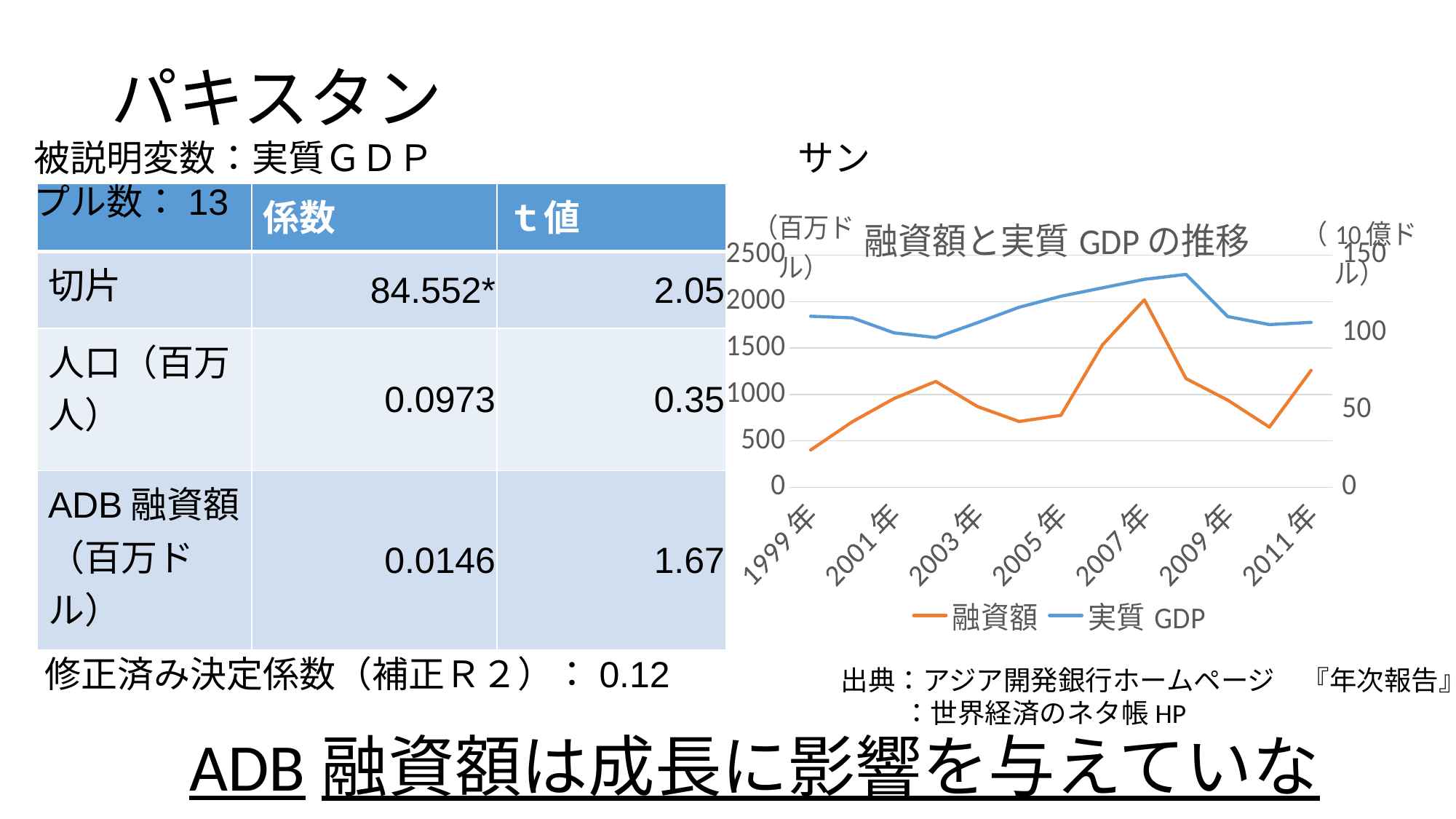

# パキスタン
被説明変数：実質ＧＤＰ　　　　　　　　　　サンプル数：13
|  | 係数 | ｔ値 |
| --- | --- | --- |
| 切片 | 84.552\* | 2.05 |
| 人口（百万人） | 0.0973 | 0.35 |
| ADB融資額（百万ドル） | 0.0146 | 1.67 |

### Chart: 融資額と実質GDPの推移

| Category | 融資額 | 実質GDP |
|---|---|---|
| 1999年 | 402.8 | 110.54416961130742 |
| 2000年 | 707.0 | 109.48855066502124 |
| 2001年 | 956.8 | 99.82208666920829 |
| 2002年 | 1141.0 | 96.81615460852329 |
| 2003年 | 870.7 | 106.40995260663506 |
| 2004年 | 709.2 | 116.35843240863055 |
| 2005年 | 776.3 | 123.43880099916736 |
| 2006年 | 1535.8 | 128.9041224528125 |
| 2007年 | 2019.8 | 134.36150524367676 |
| 2008年 | 1171.0 | 137.58739853733022 |
| 2009年 | 940.0 | 110.34191367654707 |
| 2010年 | 648.8 | 105.15036703765097 |
| 2011年 | 1260.24 | 106.60711612355907 |
修正済み決定係数（補正Ｒ２）：0.12
出典：アジア開発銀行ホームページ　『年次報告』
         ：世界経済のネタ帳HP
ADB融資額は成長に影響を与えていない